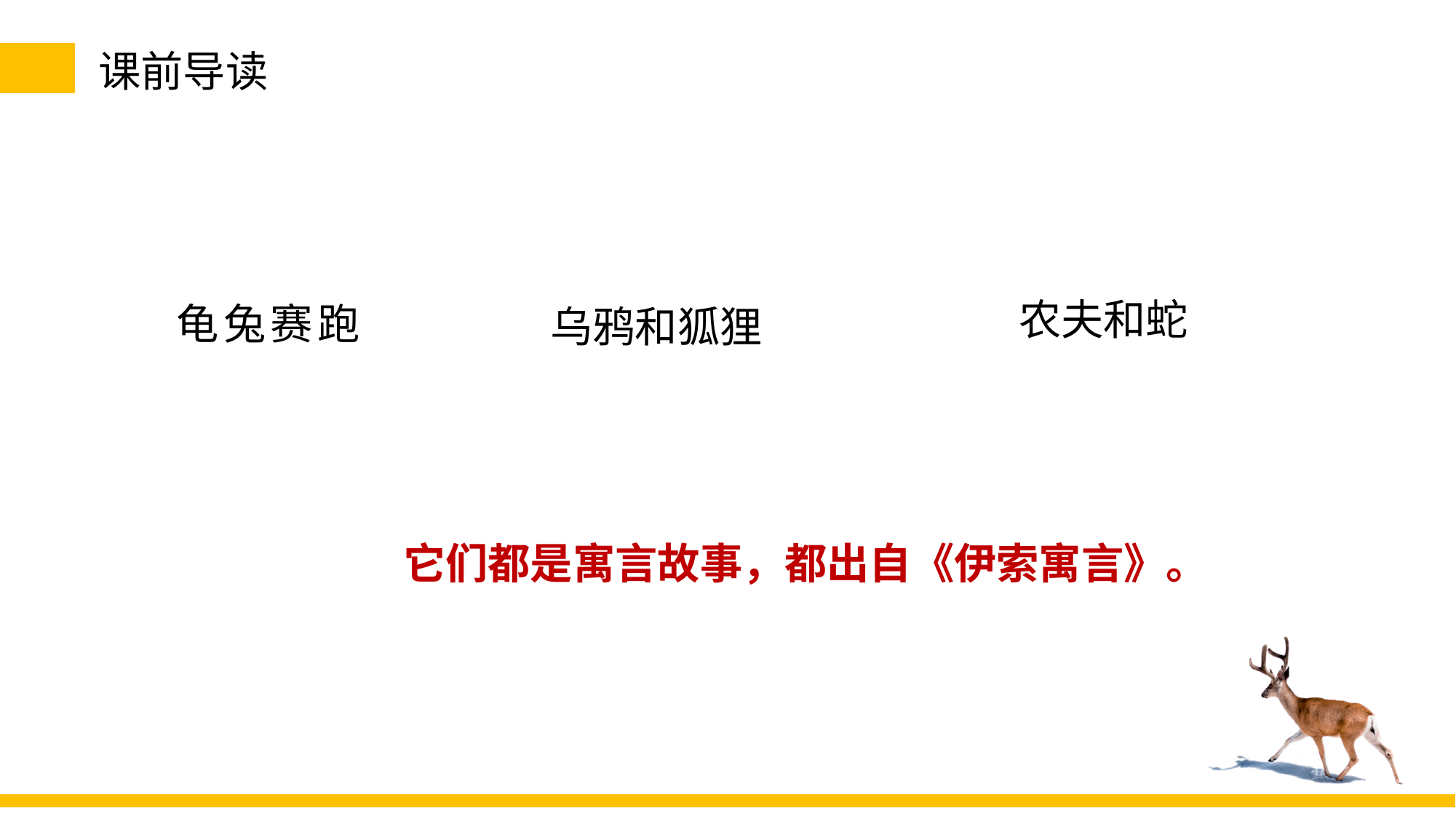

课前导读
农夫和蛇
龟兔赛跑
乌鸦和狐狸
它们都是寓言故事，都出自《伊索寓言》。